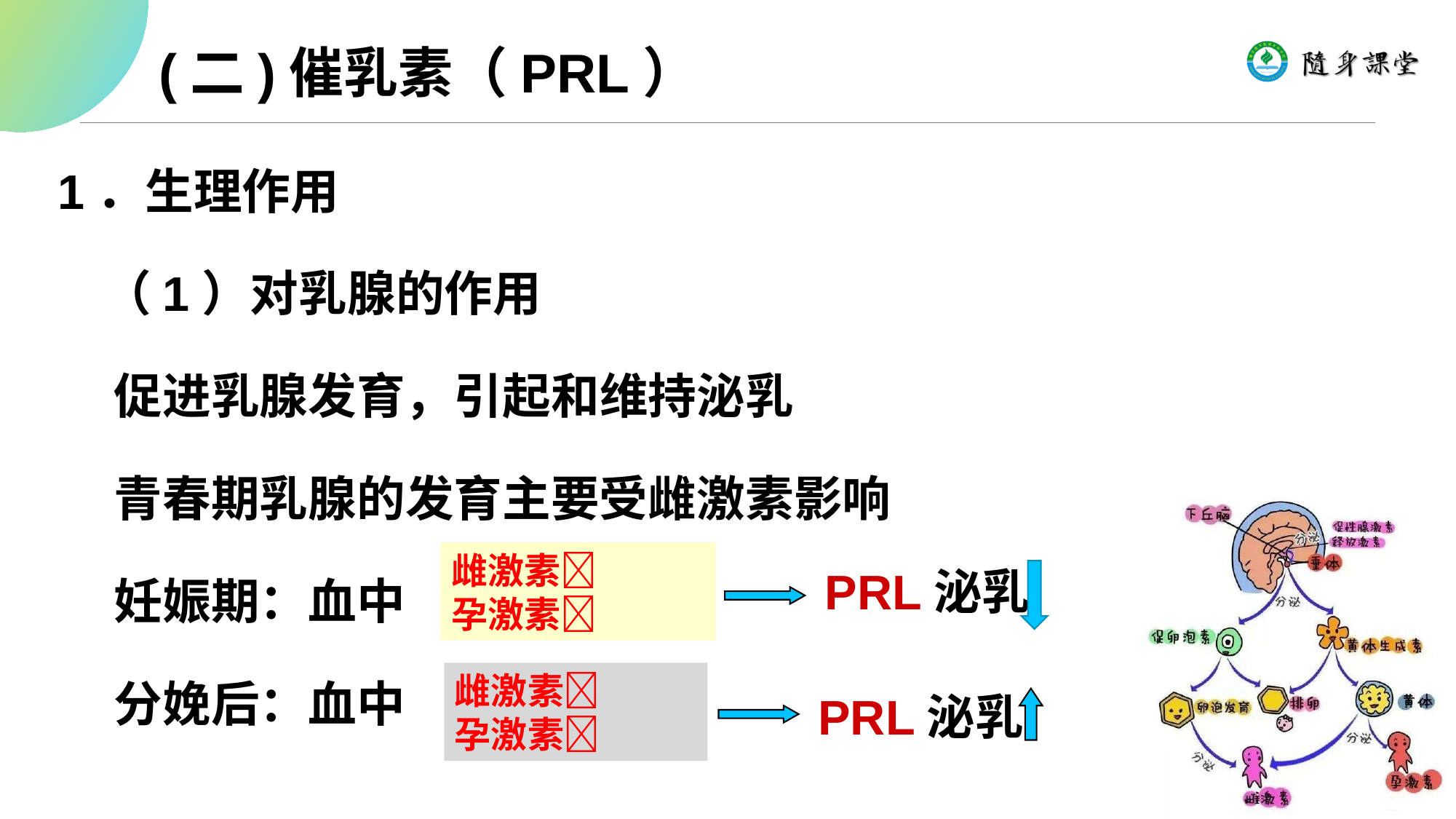

(二)催乳素（PRL）
1．生理作用
   （1）对乳腺的作用
    促进乳腺发育，引起和维持泌乳
    青春期乳腺的发育主要受雌激素影响
    妊娠期：血中             抑
    分娩后：血中
雌激素↑
孕激素↑
PRL泌乳

雌激素↓
孕激素↓
PRL泌乳